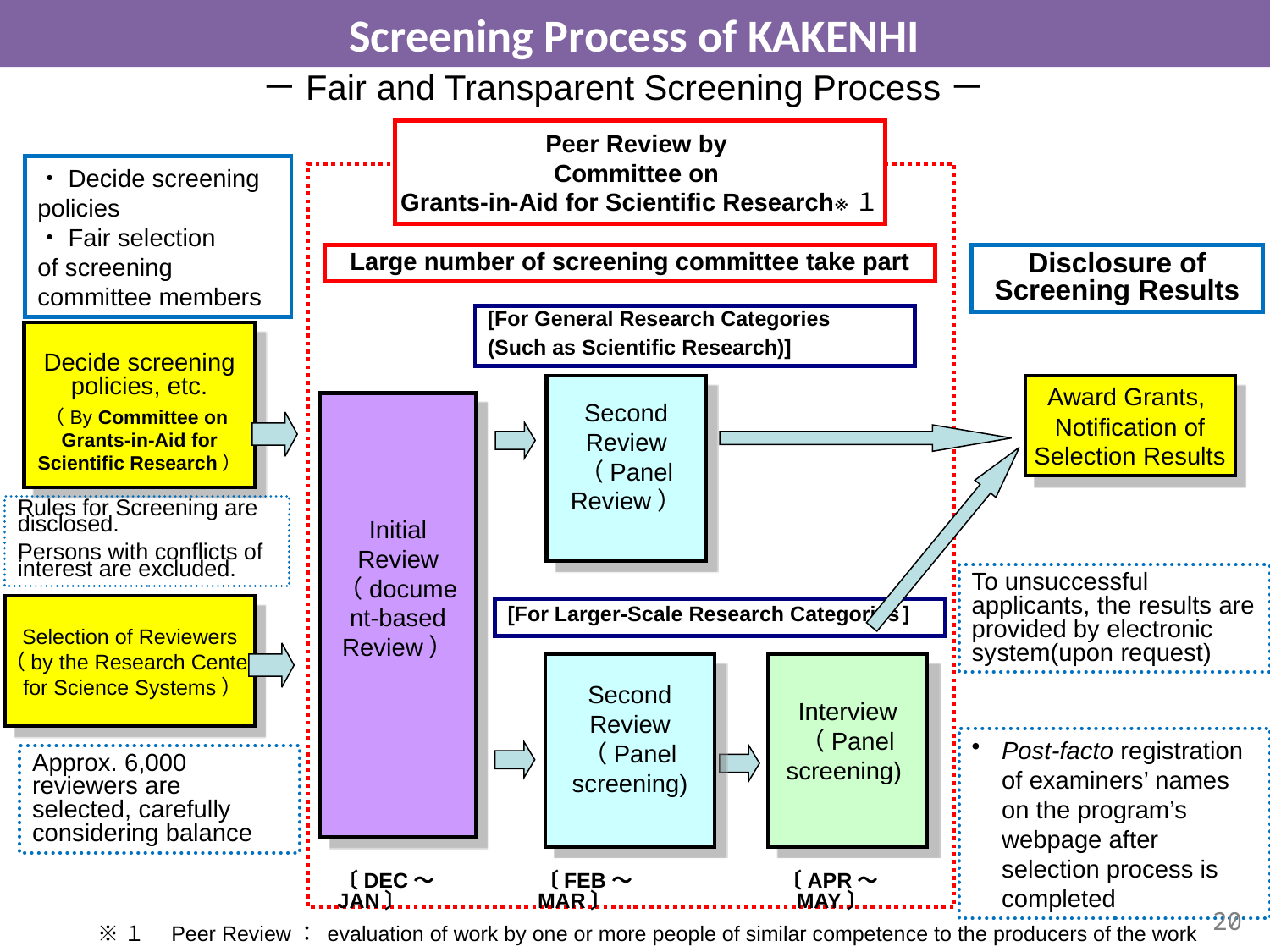

Screening Process of KAKENHI
－Fair and Transparent Screening Process－
Peer Review by
Committee on
Grants-in-Aid for Scientific Research※１
・Decide screening policies
・Fair selection
of screening committee members

Large number of screening committee take part
Disclosure of Screening Results
[For General Research Categories
(Such as Scientific Research)]

Decide screening policies, etc.
（By Committee on
Grants-in-Aid for Scientific Research）

Second Review
（Panel Review）

Award Grants,
Notification of
 Selection Results
Initial Review
（document-based Review）

Rules for Screening are disclosed.
Persons with conflicts of interest are excluded.

To unsuccessful applicants, the results are provided by electronic system(upon request)
Selection of Reviewers
（by the Research Center
 for Science Systems）
[For Larger-Scale Research Categories]

Second Review
（Panel screening)

Interview
（Panel screening)

Post-facto registration
of examiners’ names on the program’s webpage after selection process is completed

Approx. 6,000 reviewers are selected, carefully considering balance
〔DEC～JAN〕
〔FEB～MAR〕
〔APR～MAY〕
20
※１　Peer Review： evaluation of work by one or more people of similar competence to the producers of the work